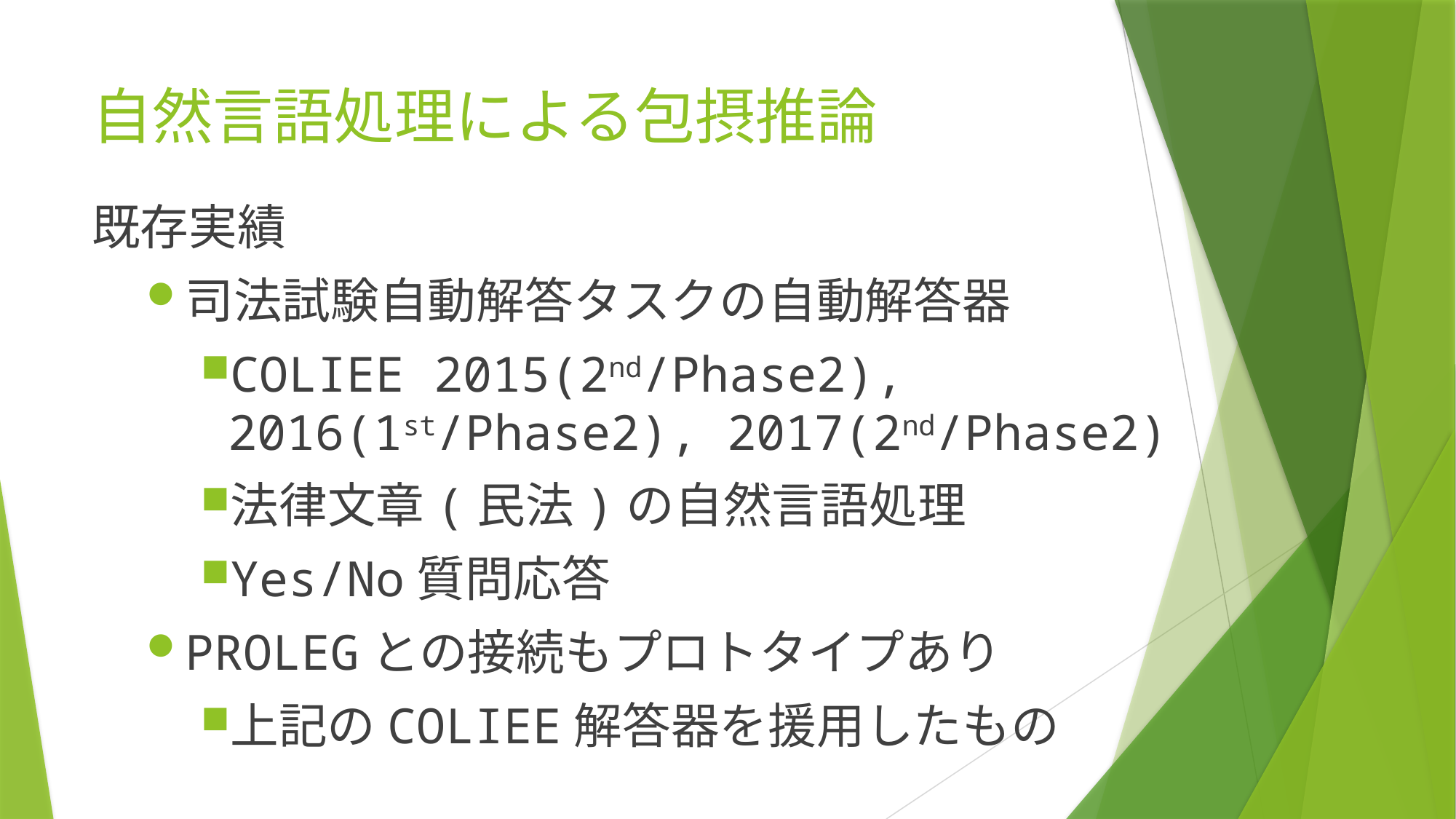

# 自然言語処理による包摂推論
既存実績
司法試験自動解答タスクの自動解答器
COLIEE 2015(2nd/Phase2), 2016(1st/Phase2), 2017(2nd/Phase2)
法律文章(民法)の自然言語処理
Yes/No質問応答
PROLEGとの接続もプロトタイプあり
上記のCOLIEE解答器を援用したもの